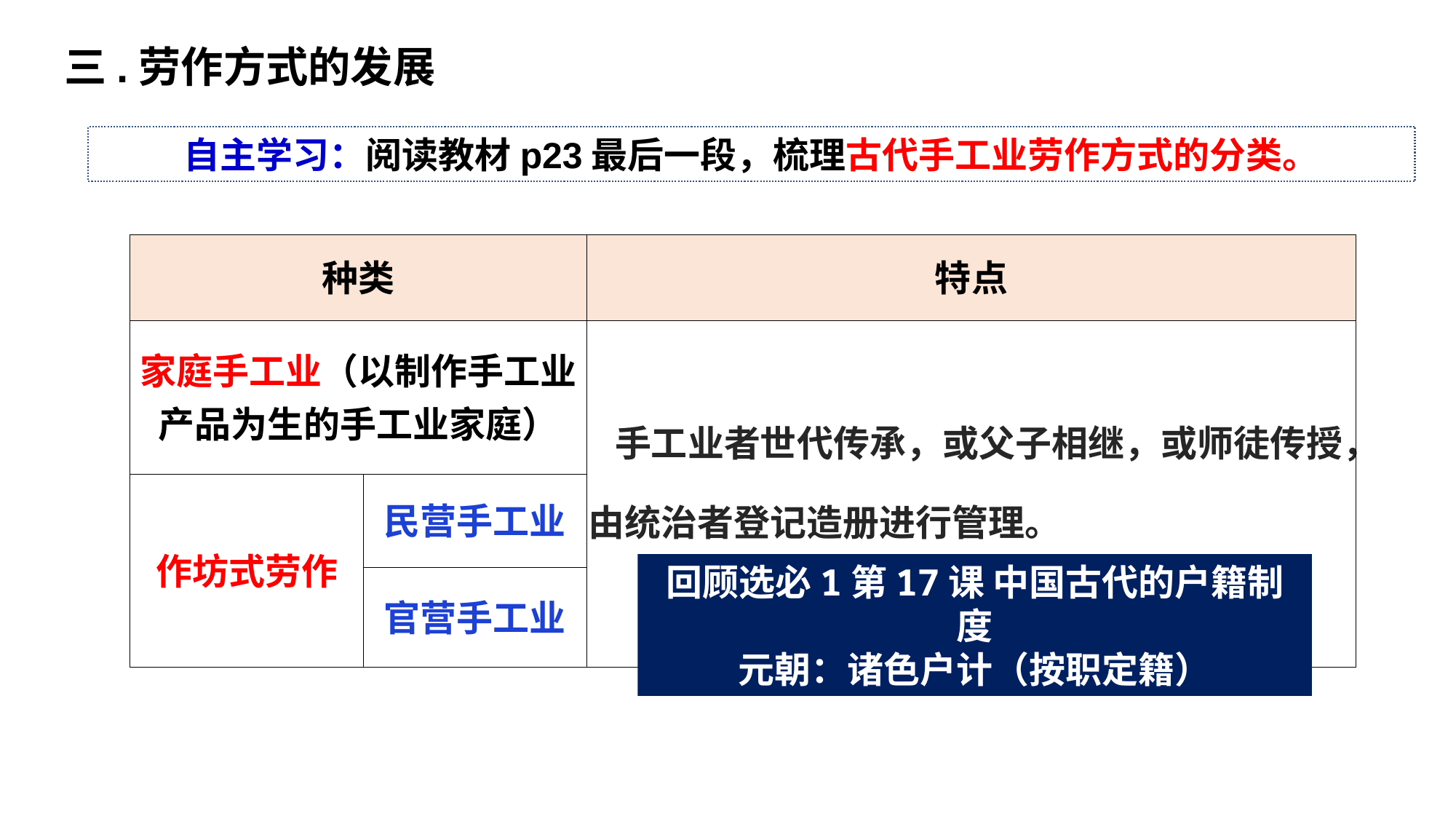

三.劳作方式的发展
自主学习：阅读教材p23最后一段，梳理古代手工业劳作方式的分类。
| 种类 |  | 特点 |
| --- | --- | --- |
| 家庭手工业（以制作手工业产品为生的手工业家庭） |  | 手工业者世代传承，或父子相继，或师徒传授，由统治者登记造册进行管理。 |
| 作坊式劳作 | 民营手工业 |  |
|  | 官营手工业 |  |
回顾选必1第17课 中国古代的户籍制度
元朝：诸色户计（按职定籍）